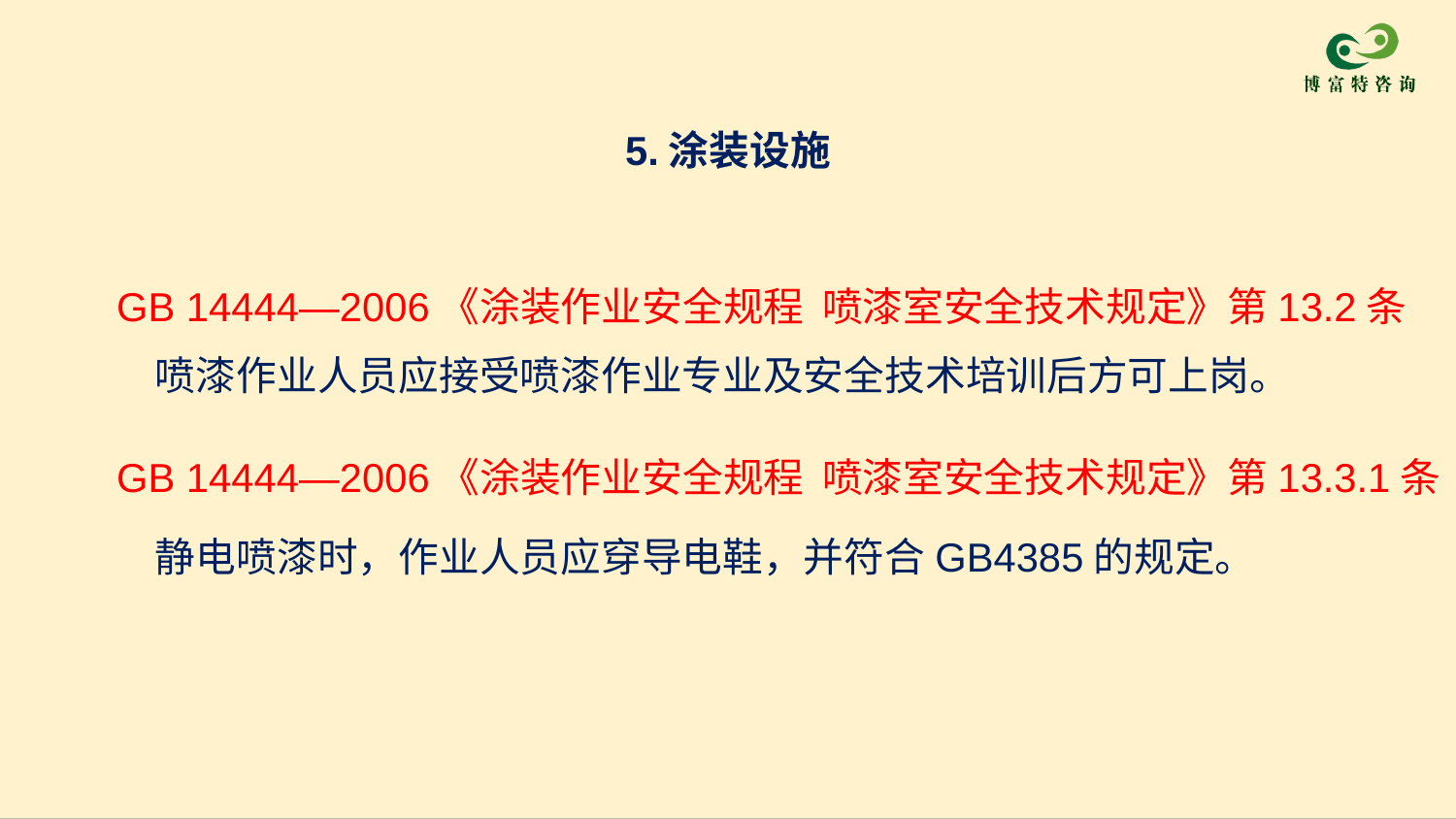

5.涂装设施
GB 14444—2006《涂装作业安全规程  喷漆室安全技术规定》第13.2条
喷漆作业人员应接受喷漆作业专业及安全技术培训后方可上岗。
GB 14444—2006《涂装作业安全规程  喷漆室安全技术规定》第13.3.1条
静电喷漆时，作业人员应穿导电鞋，并符合GB4385的规定。